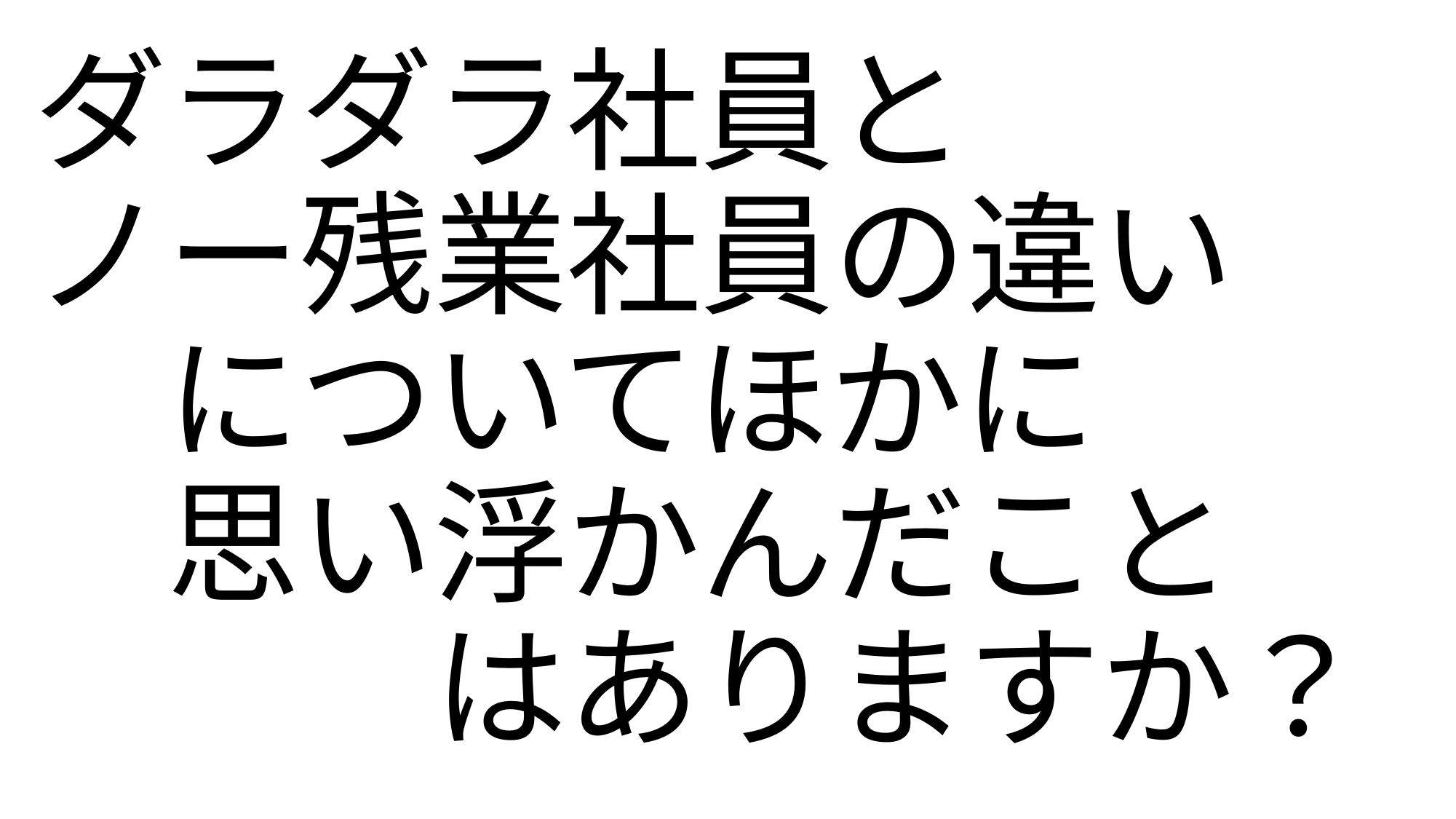

# ダラダラ社員と ノー残業社員の違い 　についてほかに 　思い浮かんだこと 　　　はありますか？